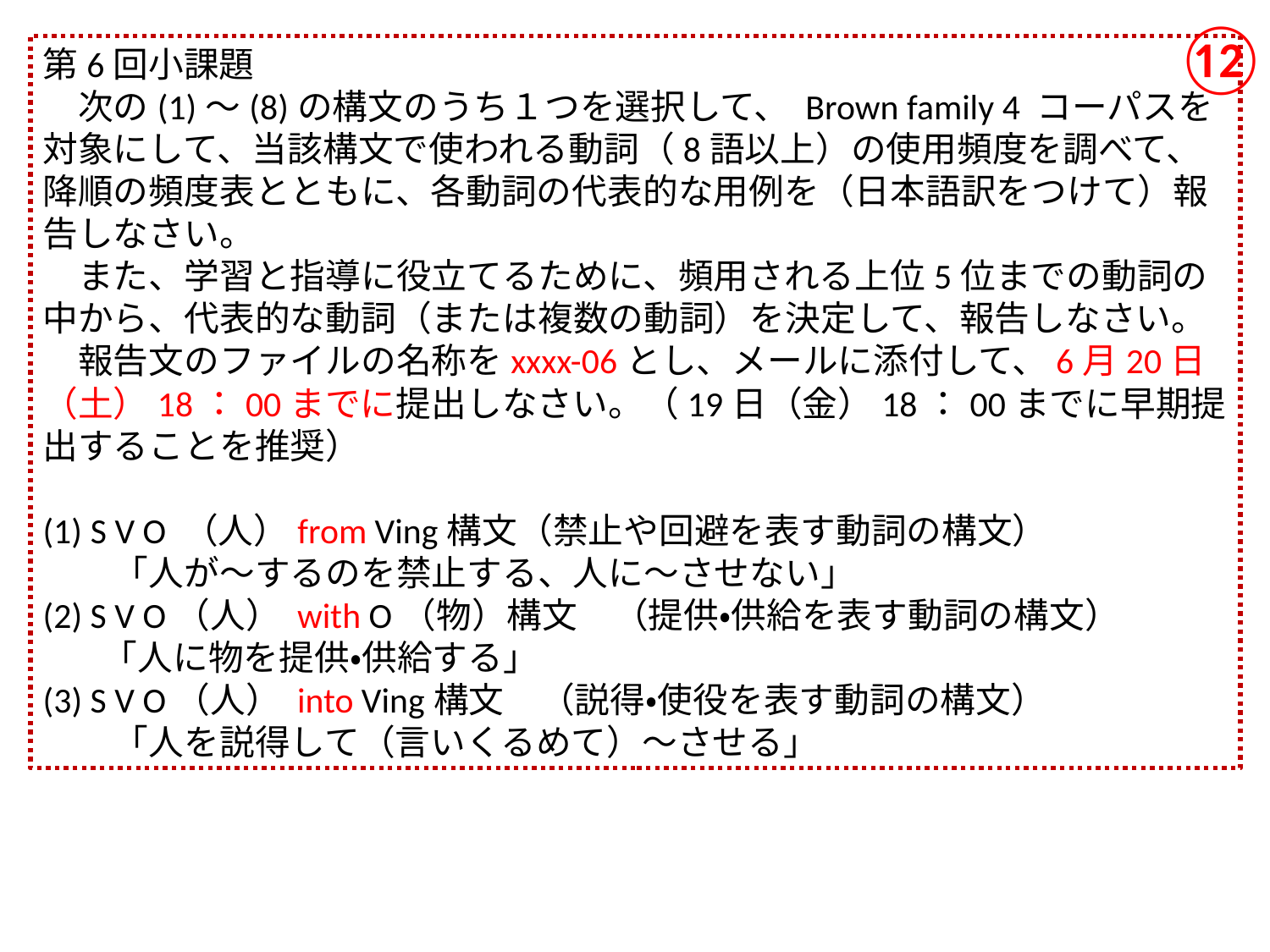

⑫
第6回小課題
　次の(1)～(8)の構文のうち１つを選択して、 Brown family 4 コーパスを対象にして、当該構文で使われる動詞（8語以上）の使用頻度を調べて、降順の頻度表とともに、各動詞の代表的な用例を（日本語訳をつけて）報告しなさい。
　また、学習と指導に役立てるために、頻用される上位5位までの動詞の中から、代表的な動詞（または複数の動詞）を決定して、報告しなさい。
　報告文のファイルの名称をxxxx-06とし、メールに添付して、6月20日（土）18：00までに提出しなさい。（19日（金）18：00までに早期提出することを推奨）

S V O （人）from Ving構文（禁止や回避を表す動詞の構文）
　　「人が～するのを禁止する、人に～させない」
(2) S V O（人） with O（物）構文　（提供・供給を表す動詞の構文）
  　「人に物を提供・供給する」
(3) S V O（人） into Ving構文　（説得・使役を表す動詞の構文）
　　「人を説得して（言いくるめて）～させる」